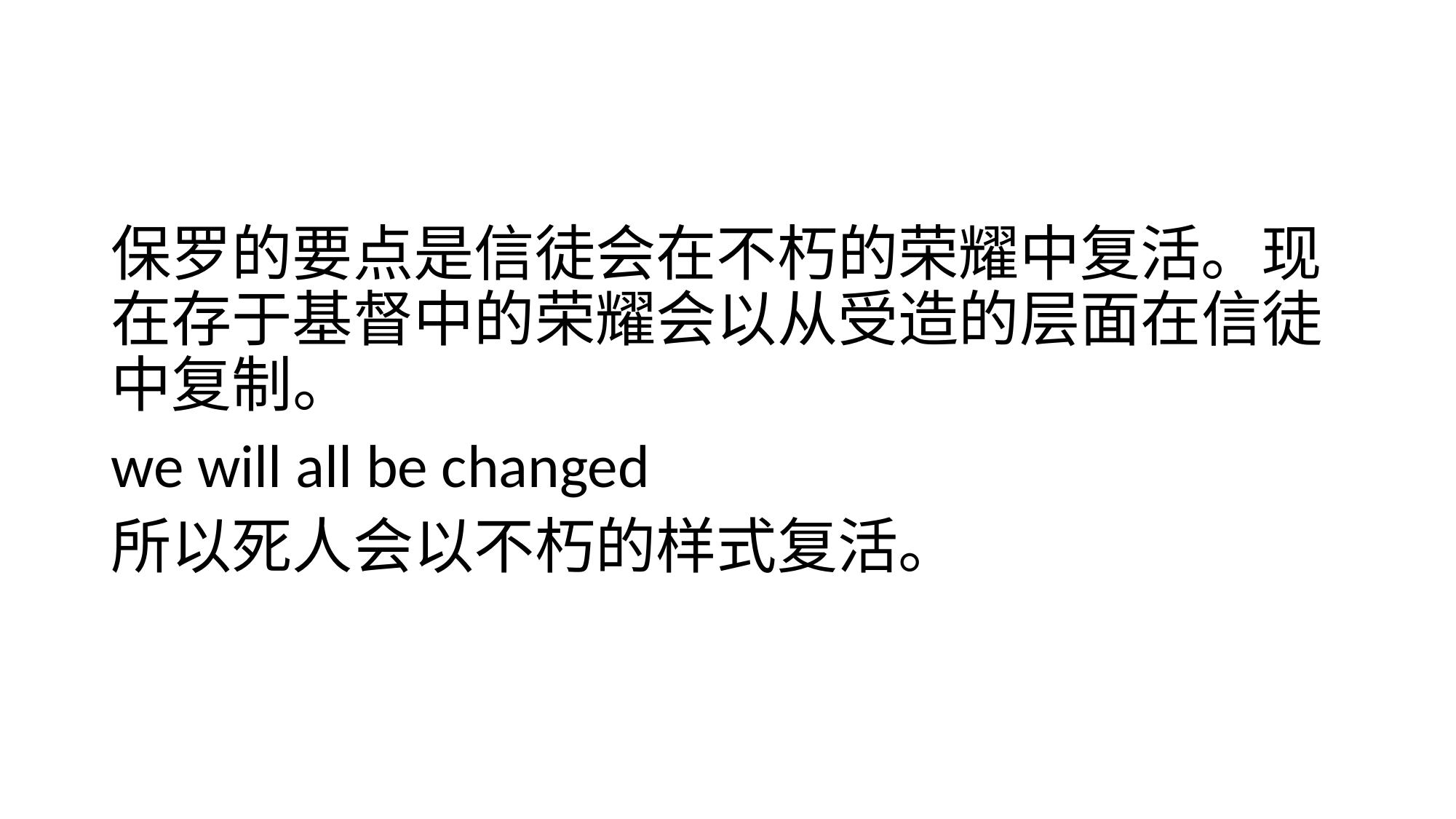

#
保罗的要点是信徒会在不朽的荣耀中复活。现在存于基督中的荣耀会以从受造的层面在信徒中复制。
we will all be changed
所以死人会以不朽的样式复活。